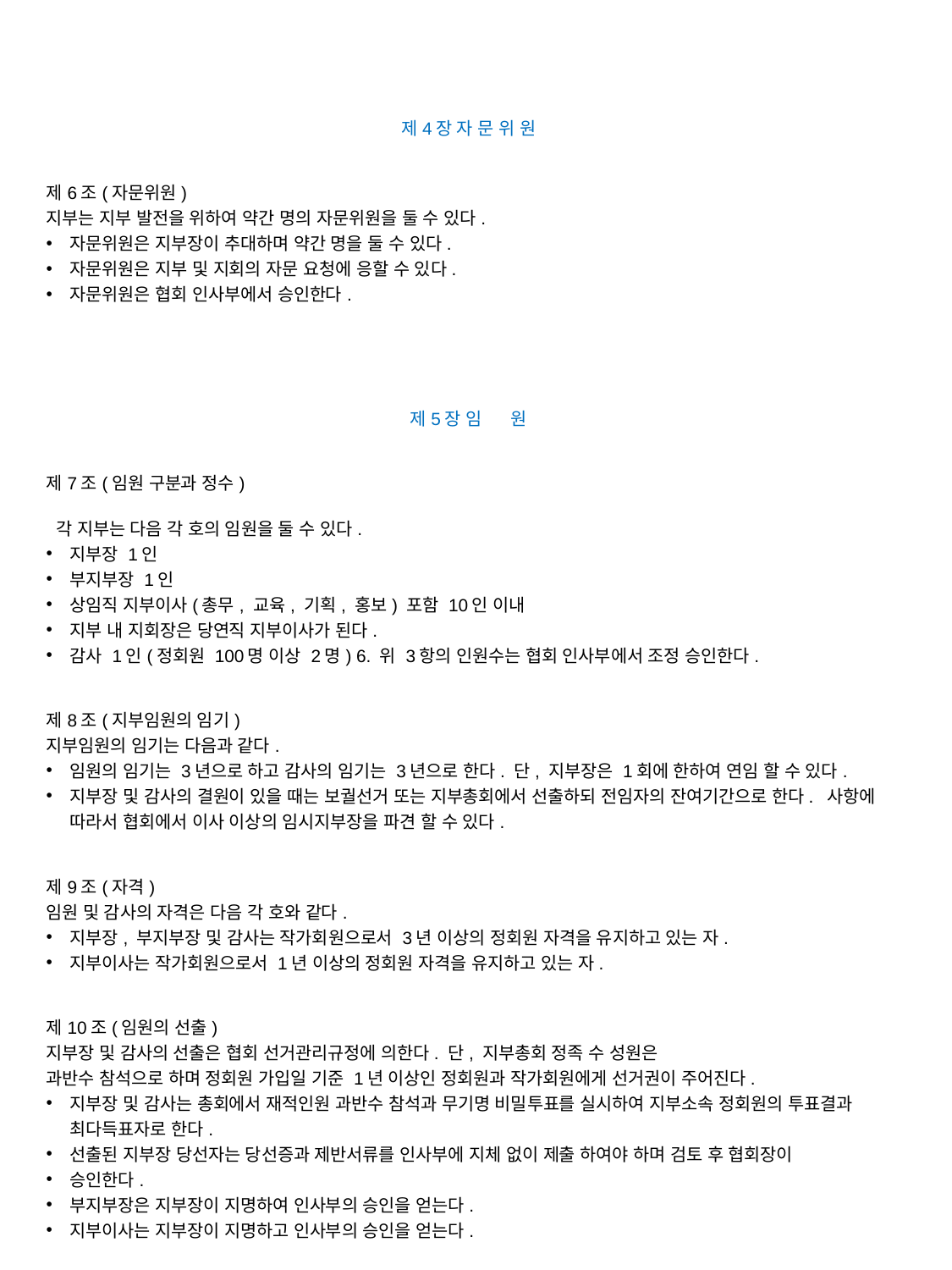

| 제4장 자 문 위 원 제6조(자문위원) 지부는 지부 발전을 위하여 약간 명의 자문위원을 둘 수 있다. 자문위원은 지부장이 추대하며 약간 명을 둘 수 있다. 자문위원은 지부 및 지회의 자문 요청에 응할 수 있다. 자문위원은 협회 인사부에서 승인한다. 제5장 임 원 제7조(임원 구분과 정수) 각 지부는 다음 각 호의 임원을 둘 수 있다. 지부장 1인 부지부장 1인 상임직 지부이사(총무, 교육, 기획, 홍보) 포함 10인 이내 지부 내 지회장은 당연직 지부이사가 된다. 감사 1인(정회원 100명 이상 2명) 6. 위 3항의 인원수는 협회 인사부에서 조정 승인한다. 제8조(지부임원의 임기) 지부임원의 임기는 다음과 같다. 임원의 임기는 3년으로 하고 감사의 임기는 3년으로 한다. 단, 지부장은 1회에 한하여 연임 할 수 있다. 지부장 및 감사의 결원이 있을 때는 보궐선거 또는 지부총회에서 선출하되 전임자의 잔여기간으로 한다. 사항에 따라서 협회에서 이사 이상의 임시지부장을 파견 할 수 있다. 제9조(자격) 임원 및 감사의 자격은 다음 각 호와 같다. 지부장, 부지부장 및 감사는 작가회원으로서 3년 이상의 정회원 자격을 유지하고 있는 자. 지부이사는 작가회원으로서 1년 이상의 정회원 자격을 유지하고 있는 자. 제10조(임원의 선출) 지부장 및 감사의 선출은 협회 선거관리규정에 의한다. 단, 지부총회 정족 수 성원은 과반수 참석으로 하며 정회원 가입일 기준 1년 이상인 정회원과 작가회원에게 선거권이 주어진다. 지부장 및 감사는 총회에서 재적인원 과반수 참석과 무기명 비밀투표를 실시하여 지부소속 정회원의 투표결과 최다득표자로 한다. 선출된 지부장 당선자는 당선증과 제반서류를 인사부에 지체 없이 제출 하여야 하며 검토 후 협회장이 승인한다. 부지부장은 지부장이 지명하여 인사부의 승인을 얻는다. 지부이사는 지부장이 지명하고 인사부의 승인을 얻는다. |
| --- |